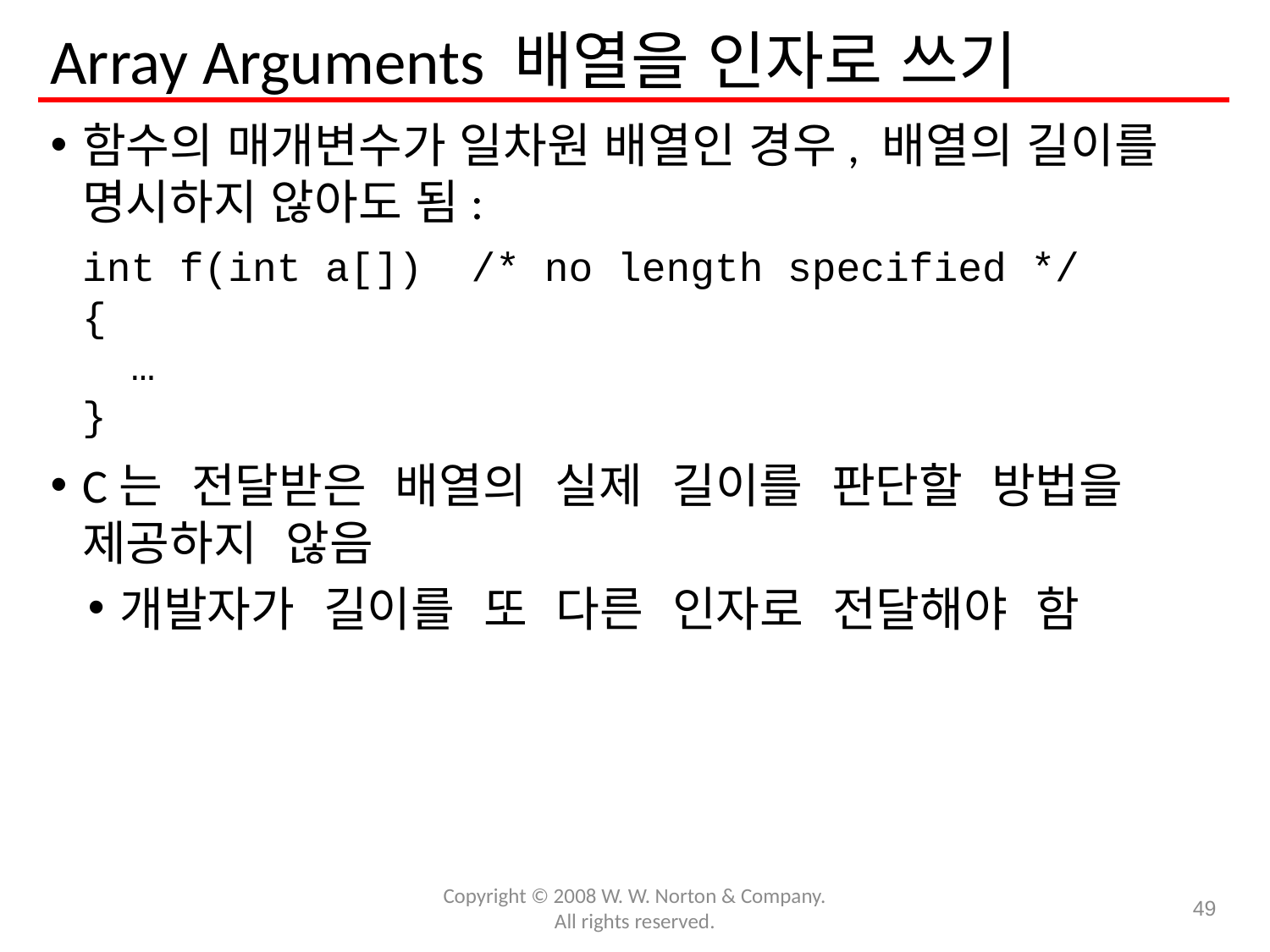

# Array Arguments 배열을 인자로 쓰기
함수의 매개변수가 일차원 배열인 경우, 배열의 길이를 명시하지 않아도 됨:
	int f(int a[])  /* no length specified */
	{
	  …
	}
C는 전달받은 배열의 실제 길이를 판단할 방법을 제공하지 않음
개발자가 길이를 또 다른 인자로 전달해야 함
Copyright © 2008 W. W. Norton & Company.
All rights reserved.
49